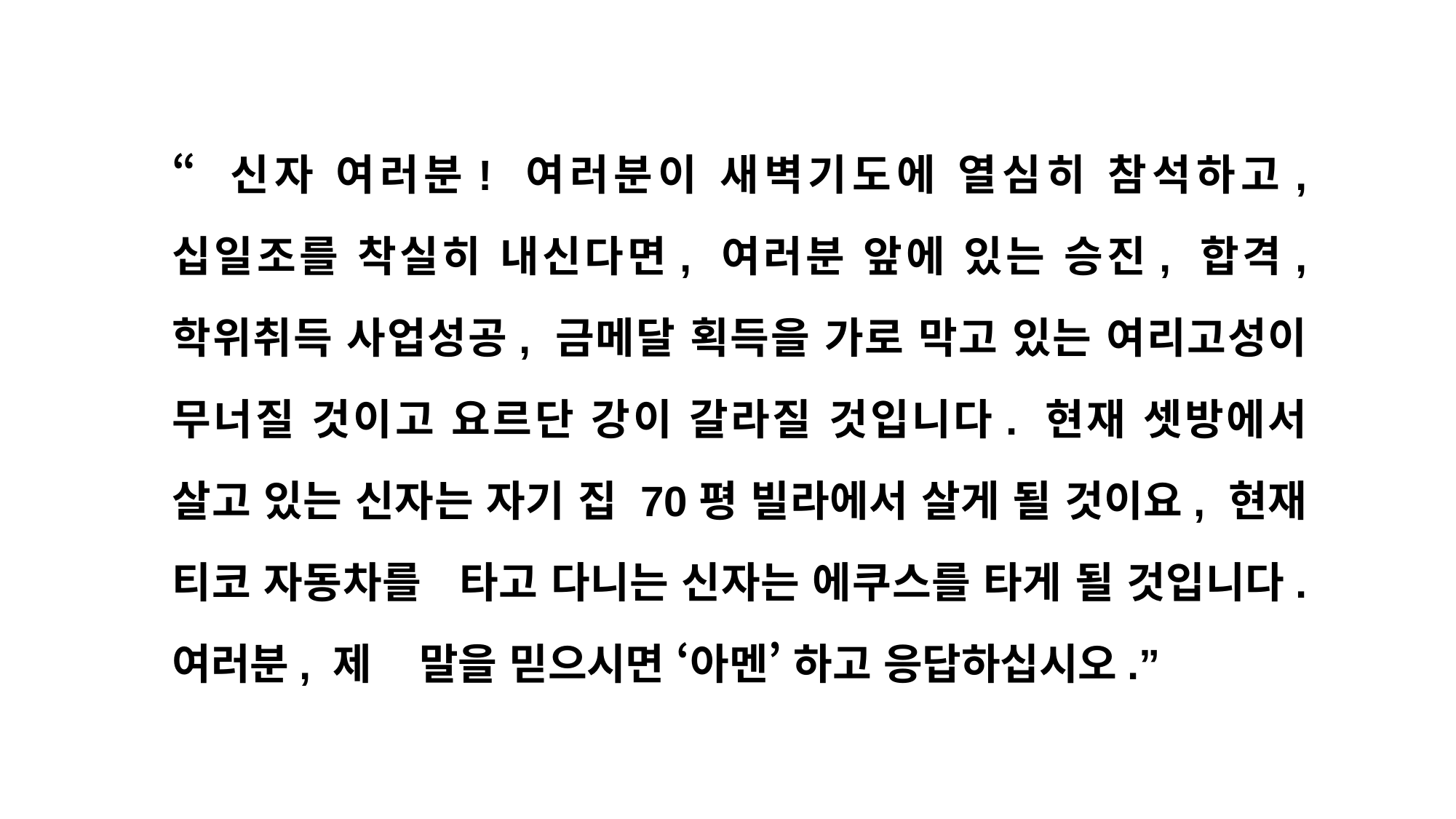

“신자 여러분! 여러분이 새벽기도에 열심히 참석하고, 십일조를 착실히 내신다면, 여러분 앞에 있는 승진, 합격, 학위취득 사업성공, 금메달 획득을 가로 막고 있는 여리고성이 무너질 것이고 요르단 강이 갈라질 것입니다. 현재 셋방에서 살고 있는 신자는 자기 집 70평 빌라에서 살게 될 것이요, 현재 티코 자동차를   타고 다니는 신자는 에쿠스를 타게 될 것입니다. 여러분, 제    말을 믿으시면 ‘아멘’ 하고 응답하십시오.”